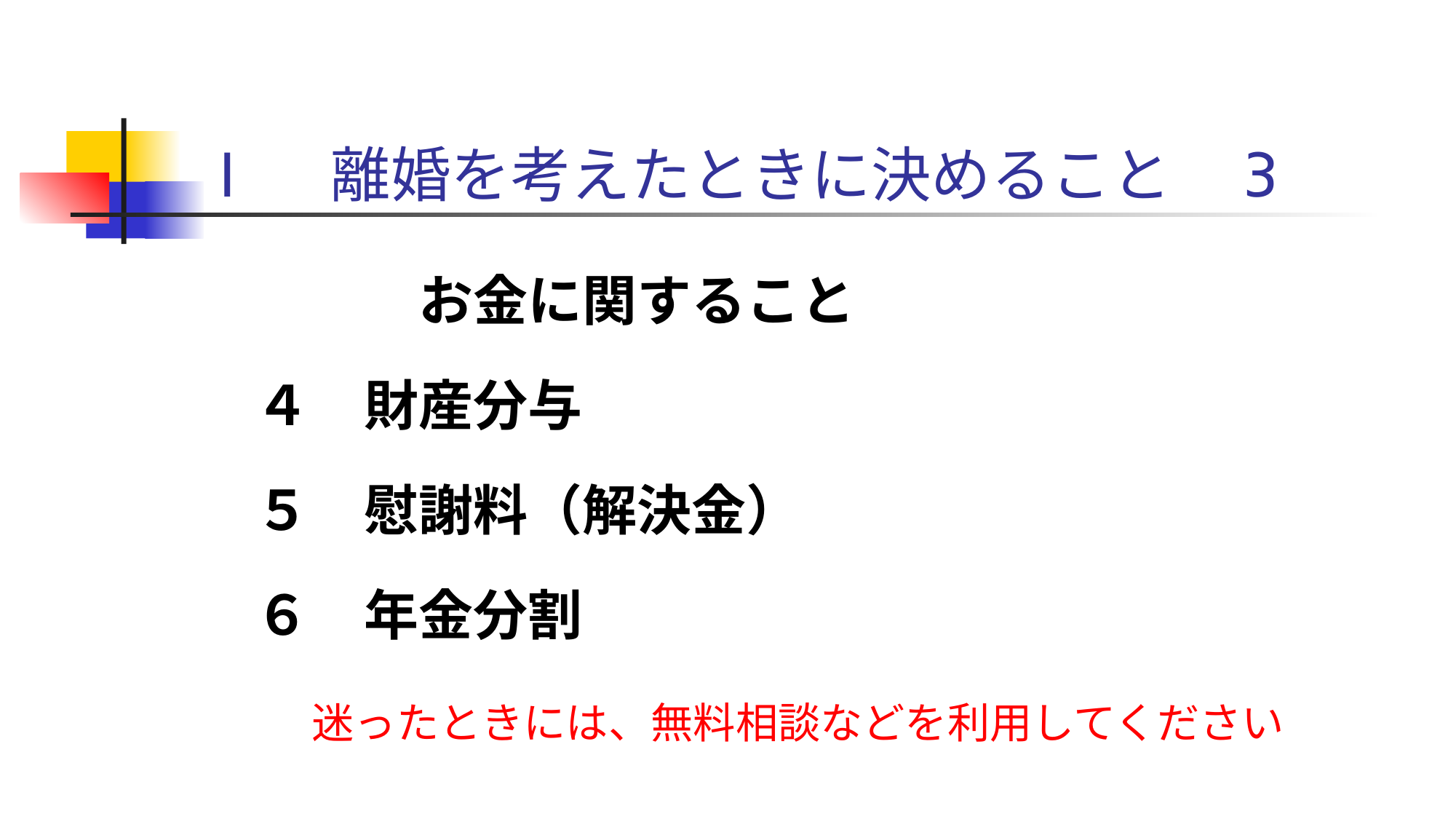

# Ⅰ　離婚を考えたときに決めること　3

　　　お金に関すること

４　財産分与

５　慰謝料（解決金）

６　年金分割
迷ったときには、無料相談などを利用してください